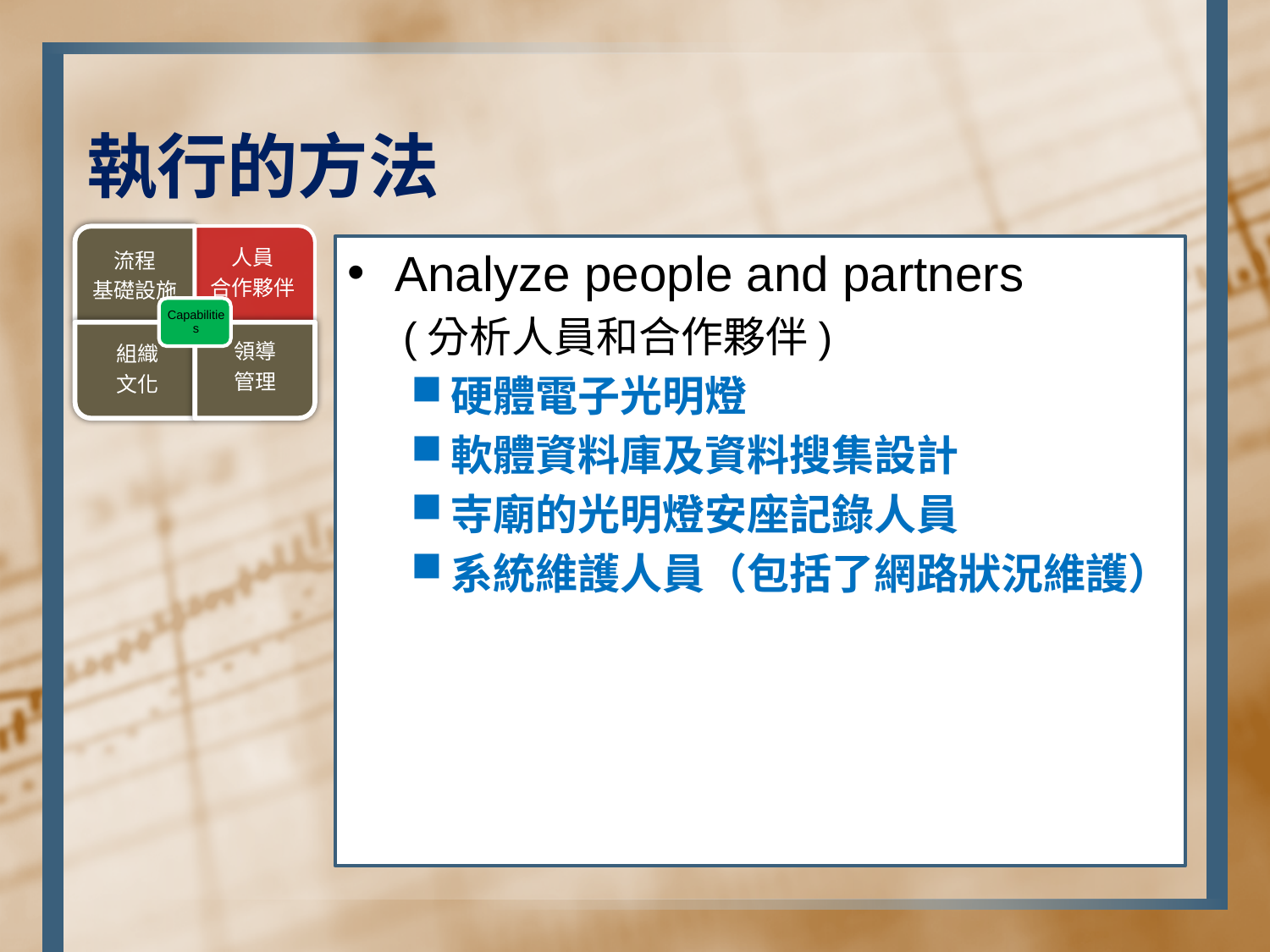

# 執行的方法
流程
基礎設施
人員
合作夥伴
組織
文化
領導
管理
Capabilities
Analyze people and partners
(分析人員和合作夥伴)
硬體電子光明燈
軟體資料庫及資料搜集設計
寺廟的光明燈安座記錄人員
系統維護人員（包括了網路狀況維護）